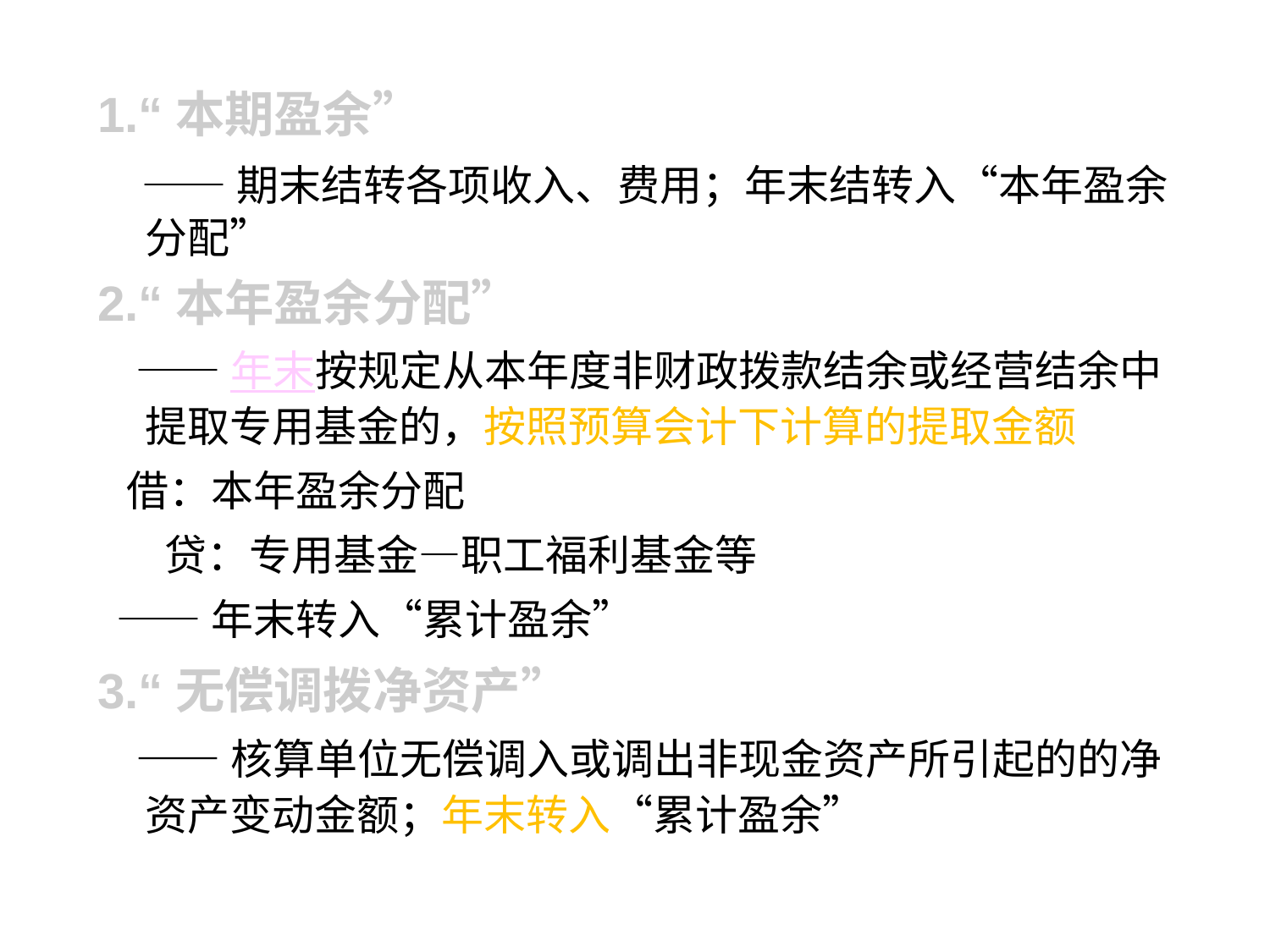

1.“本期盈余”
    ——期末结转各项收入、费用；年末结转入“本年盈余分配”
2.“本年盈余分配”
    ——年末按规定从本年度非财政拨款结余或经营结余中提取专用基金的，按照预算会计下计算的提取金额
  借：本年盈余分配
      贷：专用基金—职工福利基金等
  ——年末转入“累计盈余”
3.“无偿调拨净资产”
    ——核算单位无偿调入或调出非现金资产所引起的的净资产变动金额；年末转入“累计盈余”
169